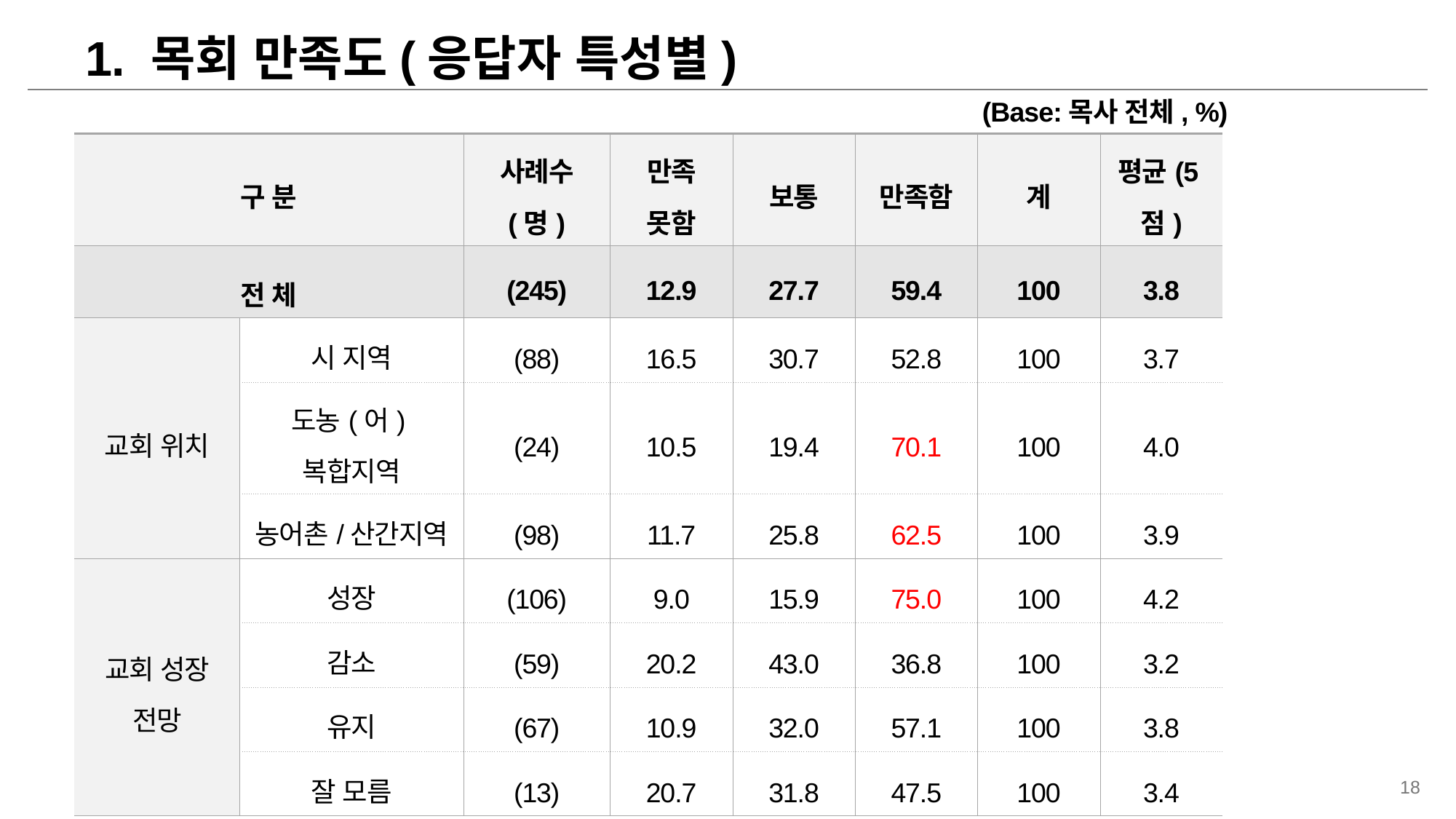

1. 목회 만족도(응답자 특성별)
(Base:목사 전체, %)
| 구 분 |  | 사례수 (명) | 만족 못함 | 보통 | 만족함 | 계 | 평균(5점) |
| --- | --- | --- | --- | --- | --- | --- | --- |
| 전 체 |  | (245) | 12.9 | 27.7 | 59.4 | 100 | 3.8 |
| 교회 위치 | 시 지역 | (88) | 16.5 | 30.7 | 52.8 | 100 | 3.7 |
|  | 도농(어)복합지역 | (24) | 10.5 | 19.4 | 70.1 | 100 | 4.0 |
|  | 농어촌/산간지역 | (98) | 11.7 | 25.8 | 62.5 | 100 | 3.9 |
| 교회 성장 전망 | 성장 | (106) | 9.0 | 15.9 | 75.0 | 100 | 4.2 |
|  | 감소 | (59) | 20.2 | 43.0 | 36.8 | 100 | 3.2 |
|  | 유지 | (67) | 10.9 | 32.0 | 57.1 | 100 | 3.8 |
|  | 잘 모름 | (13) | 20.7 | 31.8 | 47.5 | 100 | 3.4 |